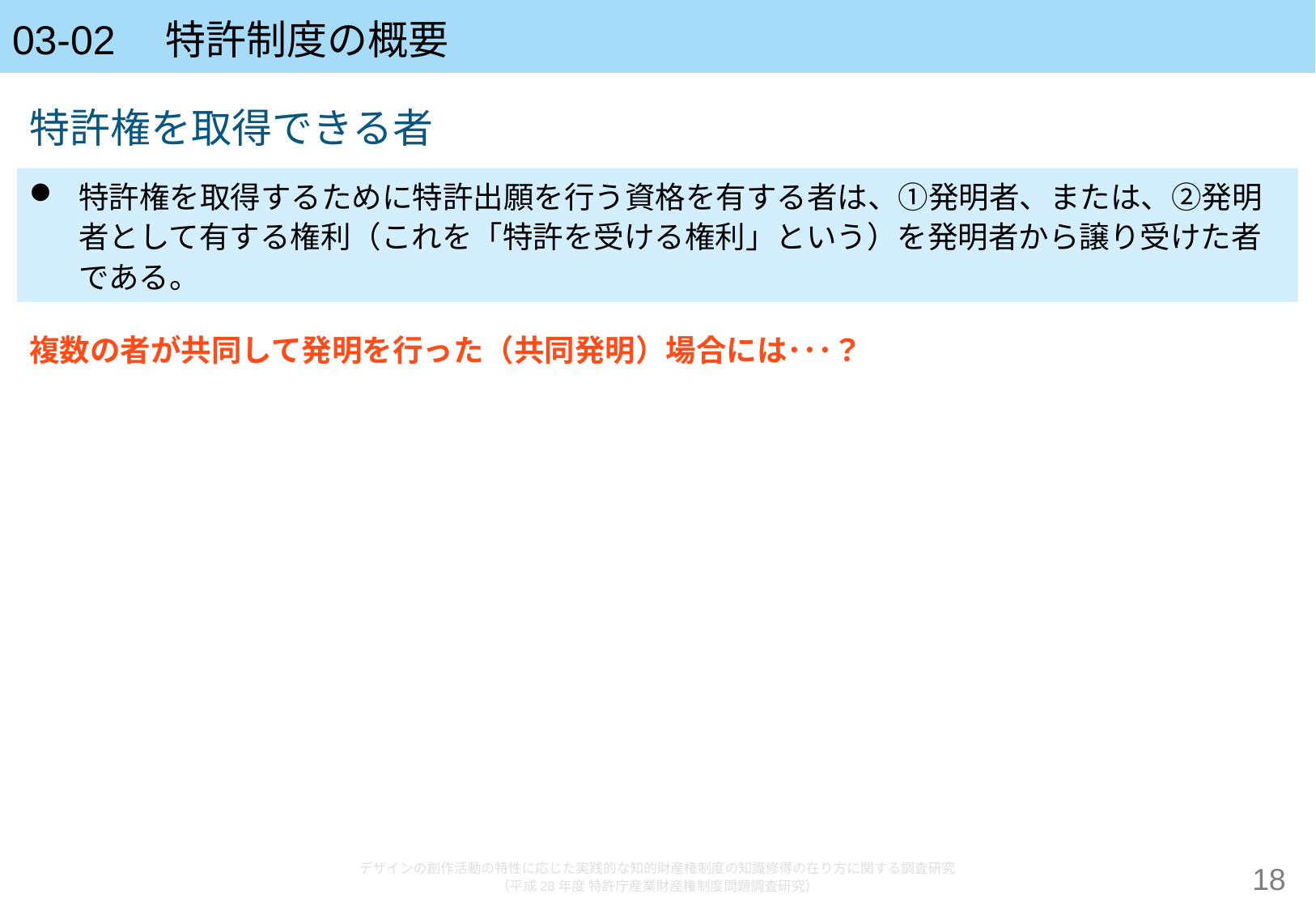

# 03-02　特許制度の概要
特許権を取得できる者
特許権を取得するために特許出願を行う資格を有する者は、①発明者、または、②発明者として有する権利（これを「特許を受ける権利」という）を発明者から譲り受けた者である。
複数の者が共同して発明を行った（共同発明）場合には･･･？
デザインの創作活動の特性に応じた実践的な知的財産権制度の知識修得の在り方に関する調査研究
（平成28年度 特許庁産業財産権制度問題調査研究）
18